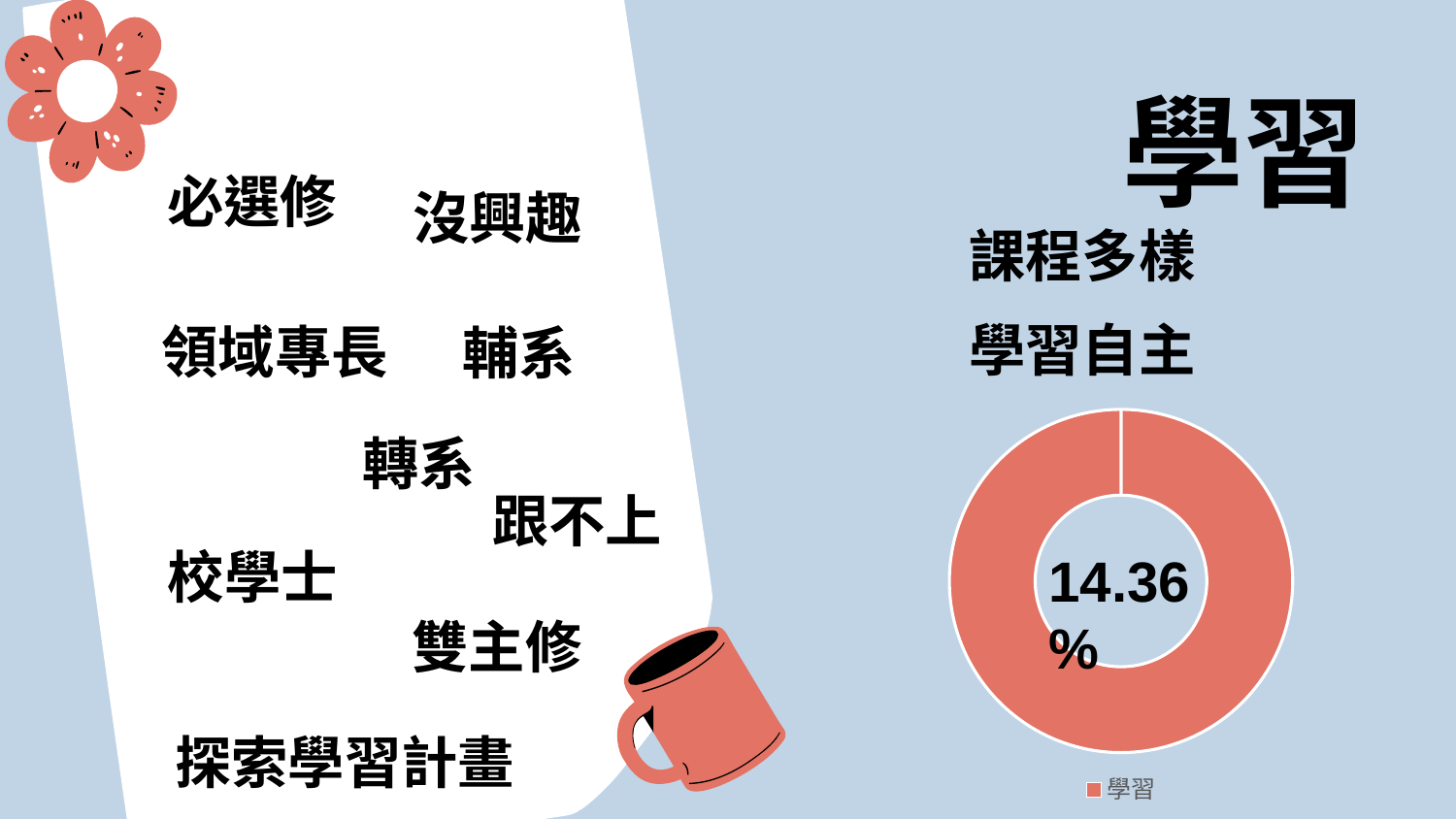

學習

必選修
沒興趣
課程多樣
學習自主
領域專長
輔系

### Chart

| Category | 欄1 |
|---|---|
| 學習 | 0.1436 |
轉系
跟不上
校學士
14.36%
雙主修

探索學習計畫